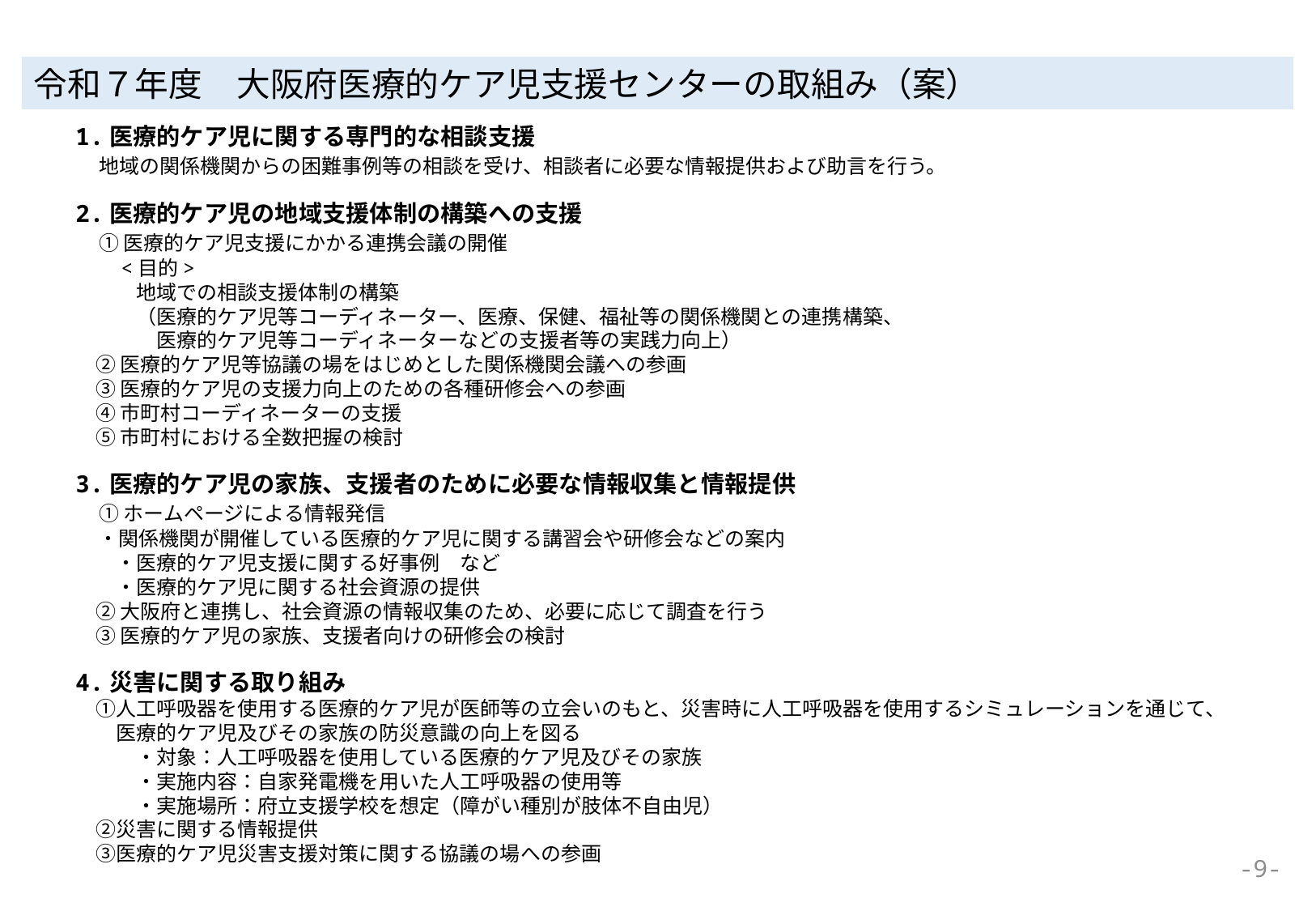

令和７年度　大阪府医療的ケア児支援センターの取組み（案）
1.医療的ケア児に関する専門的な相談支援
　地域の関係機関からの困難事例等の相談を受け、相談者に必要な情報提供および助言を行う。

2.医療的ケア児の地域支援体制の構築への支援
　① 医療的ケア児支援にかかる連携会議の開催
　　<目的>
　　　地域での相談支援体制の構築
　　　（医療的ケア児等コーディネーター、医療、保健、福祉等の関係機関との連携構築、
　　　　医療的ケア児等コーディネーターなどの支援者等の実践力向上）
　② 医療的ケア児等協議の場をはじめとした関係機関会議への参画
　③ 医療的ケア児の支援力向上のための各種研修会への参画
　④ 市町村コーディネーターの支援
　⑤ 市町村における全数把握の検討

3.医療的ケア児の家族、支援者のために必要な情報収集と情報提供
　① ホームページによる情報発信
    ・関係機関が開催している医療的ケア児に関する講習会や研修会などの案内
　　・医療的ケア児支援に関する好事例　など
　　・医療的ケア児に関する社会資源の提供
　② 大阪府と連携し、社会資源の情報収集のため、必要に応じて調査を行う
　③ 医療的ケア児の家族、支援者向けの研修会の検討

4.災害に関する取り組み
　①人工呼吸器を使用する医療的ケア児が医師等の立会いのもと、災害時に人工呼吸器を使用するシミュレーションを通じて、
　　医療的ケア児及びその家族の防災意識の向上を図る
　　　・対象：人工呼吸器を使用している医療的ケア児及びその家族
　　　・実施内容：自家発電機を用いた人工呼吸器の使用等
　　　・実施場所：府立支援学校を想定（障がい種別が肢体不自由児）
　②災害に関する情報提供
　③医療的ケア児災害支援対策に関する協議の場への参画
-9-